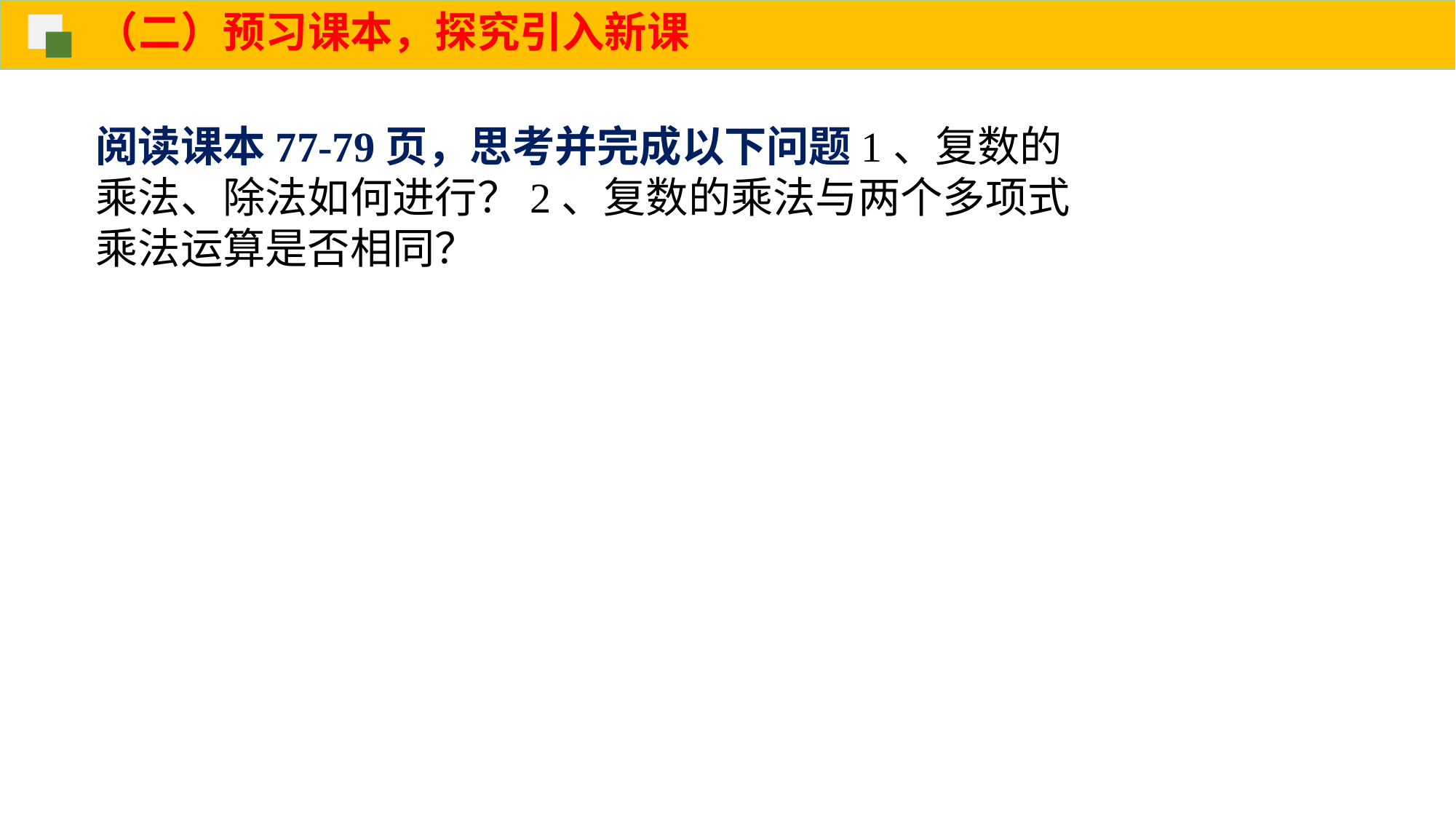

（二）预习课本，探究引入新课
阅读课本77-79页，思考并完成以下问题1、复数的乘法、除法如何进行？2、复数的乘法与两个多项式乘法运算是否相同？